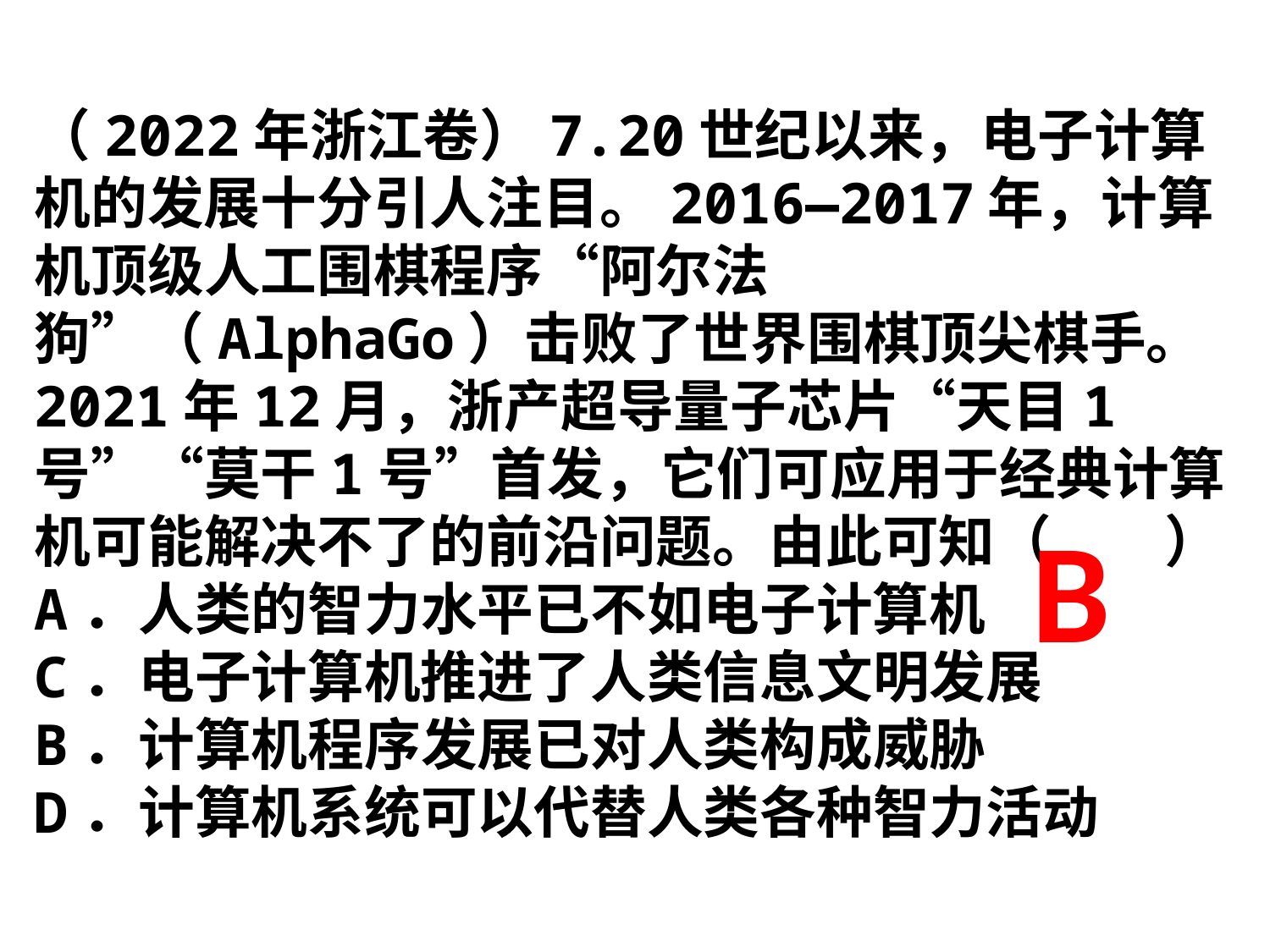

（2022年浙江卷）7.20世纪以来，电子计算机的发展十分引人注目。2016—2017年，计算机顶级人工围棋程序“阿尔法狗”（AlphaGo）击败了世界围棋顶尖棋手。2021年12月，浙产超导量子芯片“天目1号”“莫干1号”首发，它们可应用于经典计算机可能解决不了的前沿问题。由此可知（　　）
A．人类的智力水平已不如电子计算机
C．电子计算机推进了人类信息文明发展
B．计算机程序发展已对人类构成威胁
D．计算机系统可以代替人类各种智力活动
B